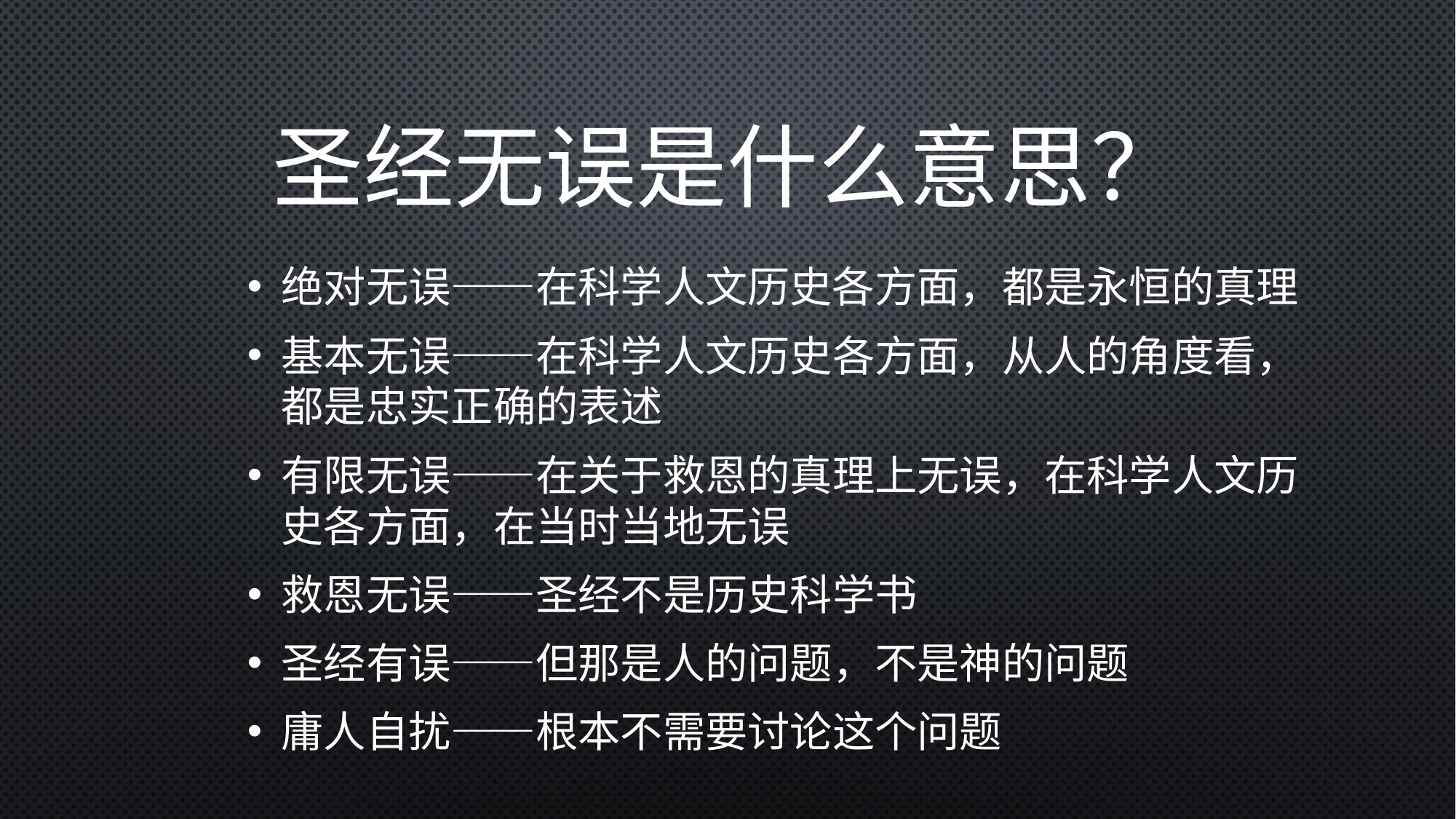

# 圣经无误是什么意思？
绝对无误——在科学人文历史各方面，都是永恒的真理
基本无误——在科学人文历史各方面，从人的角度看，都是忠实正确的表述
有限无误——在关于救恩的真理上无误，在科学人文历史各方面，在当时当地无误
救恩无误——圣经不是历史科学书
圣经有误——但那是人的问题，不是神的问题
庸人自扰——根本不需要讨论这个问题